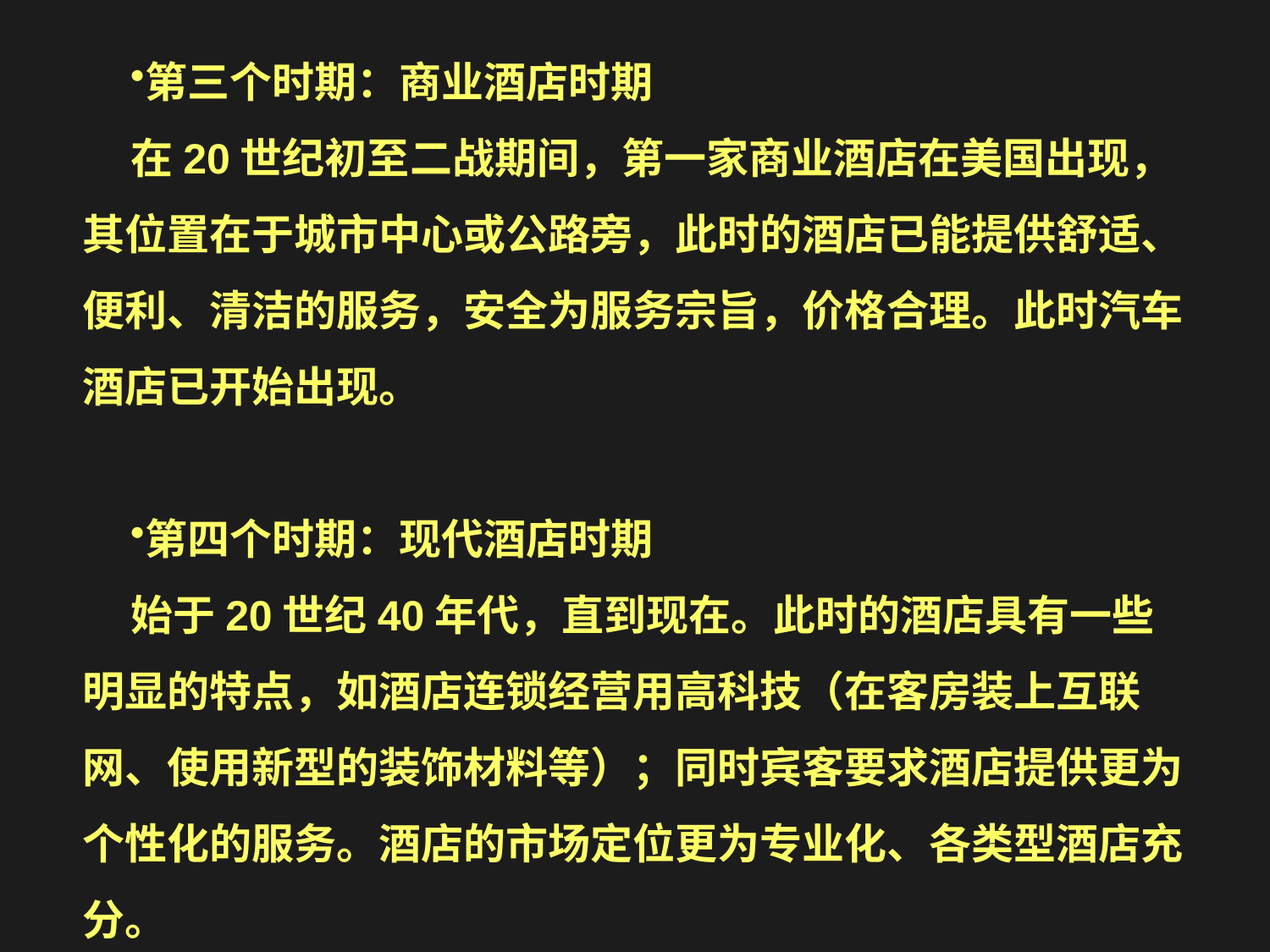

第三个时期：商业酒店时期
    在20世纪初至二战期间，第一家商业酒店在美国出现，其位置在于城市中心或公路旁，此时的酒店已能提供舒适、便利、清洁的服务，安全为服务宗旨，价格合理。此时汽车酒店已开始出现。

第四个时期：现代酒店时期
    始于20世纪40年代，直到现在。此时的酒店具有一些明显的特点，如酒店连锁经营用高科技（在客房装上互联网、使用新型的装饰材料等）；同时宾客要求酒店提供更为个性化的服务。酒店的市场定位更为专业化、各类型酒店充分。